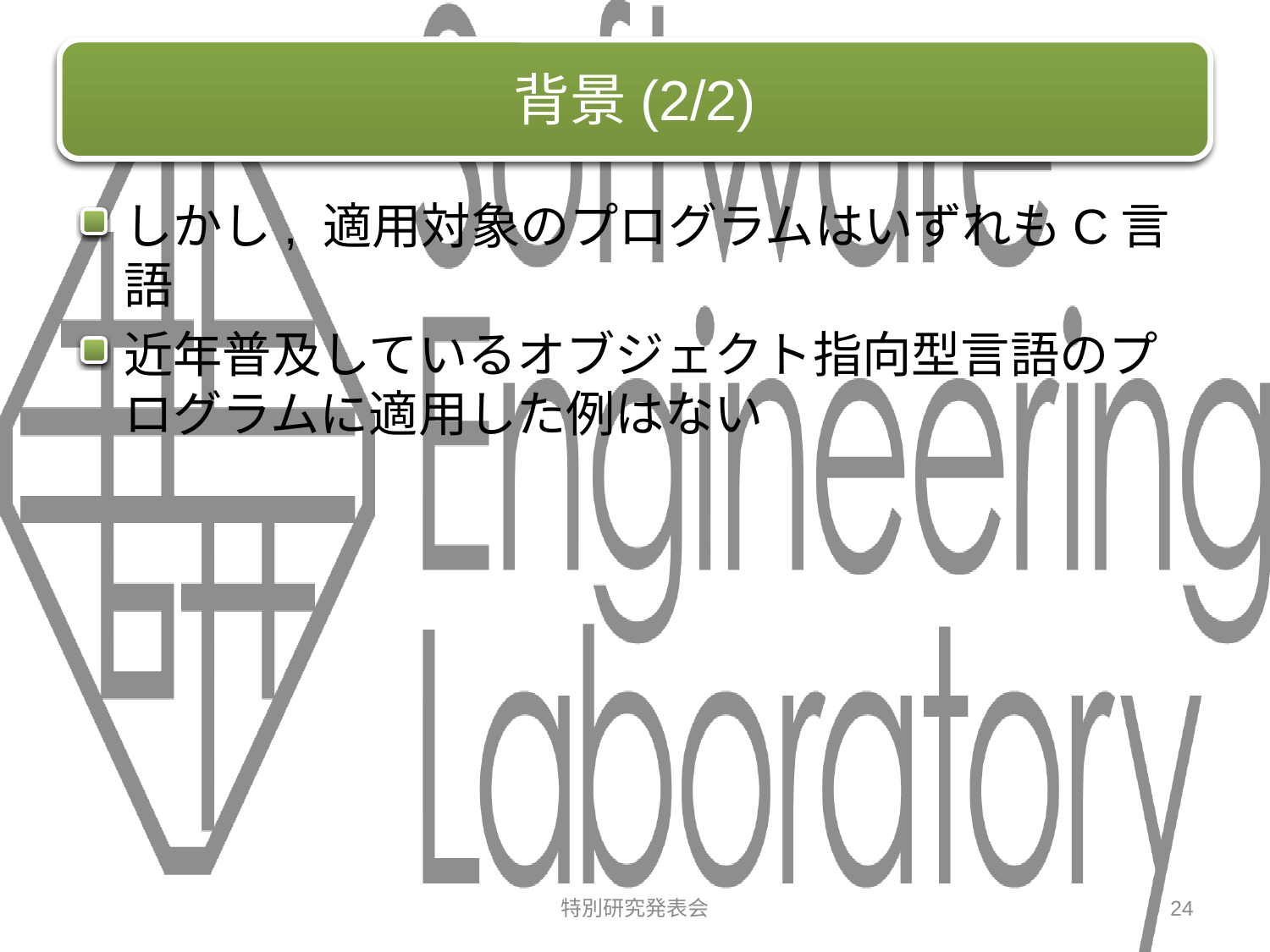

# 背景(2/2)
しかし, 適用対象のプログラムはいずれもC言語
近年普及しているオブジェクト指向型言語のプログラムに適用した例はない
特別研究発表会
24